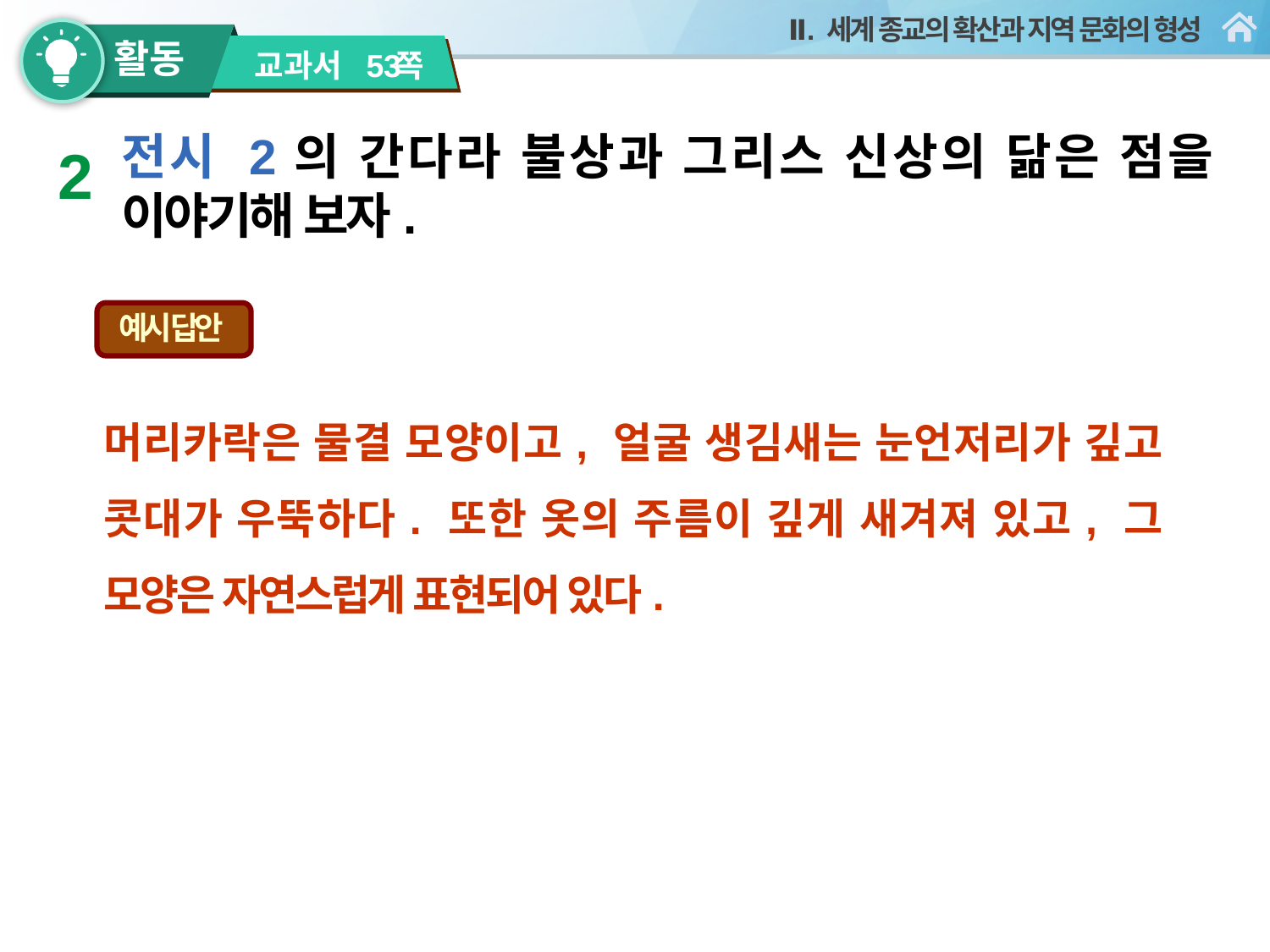

53
2
전시 2의 간다라 불상과 그리스 신상의 닮은 점을 이야기해 보자.

예시 답안
머리카락은 물결 모양이고, 얼굴 생김새는 눈언저리가 깊고 콧대가 우뚝하다. 또한 옷의 주름이 깊게 새겨져 있고, 그 모양은 자연스럽게 표현되어 있다.